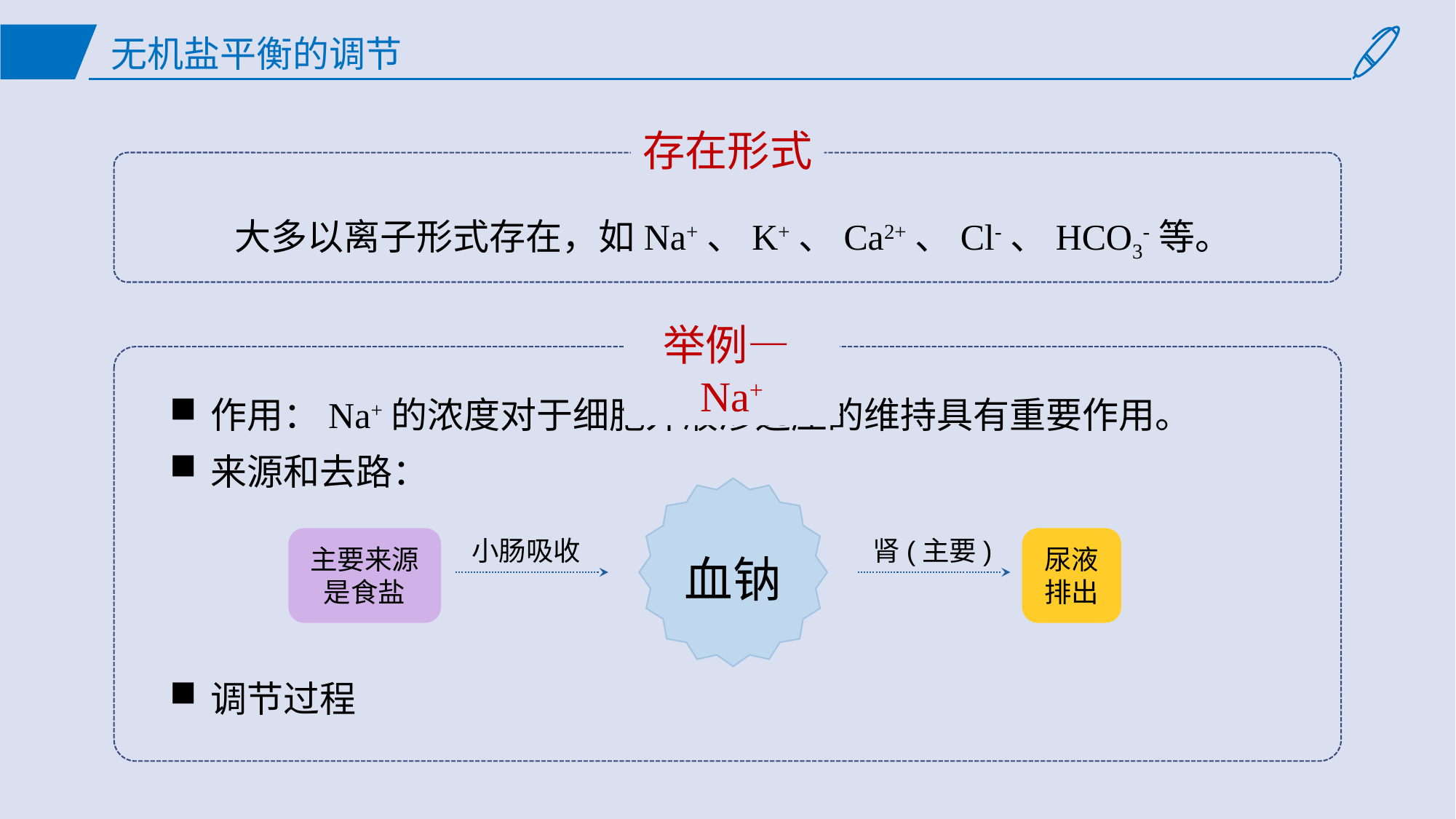

# 无机盐平衡的调节
存在形式

大多以离子形式存在，如Na+、K+、Ca2+、Cl-、HCO3-等。
举例—Na+

作用：Na+的浓度对于细胞外液渗透压的维持具有重要作用。
来源和去路：

调节过程
血钠
主要来源是食盐
小肠吸收
肾(主要)
尿液排出